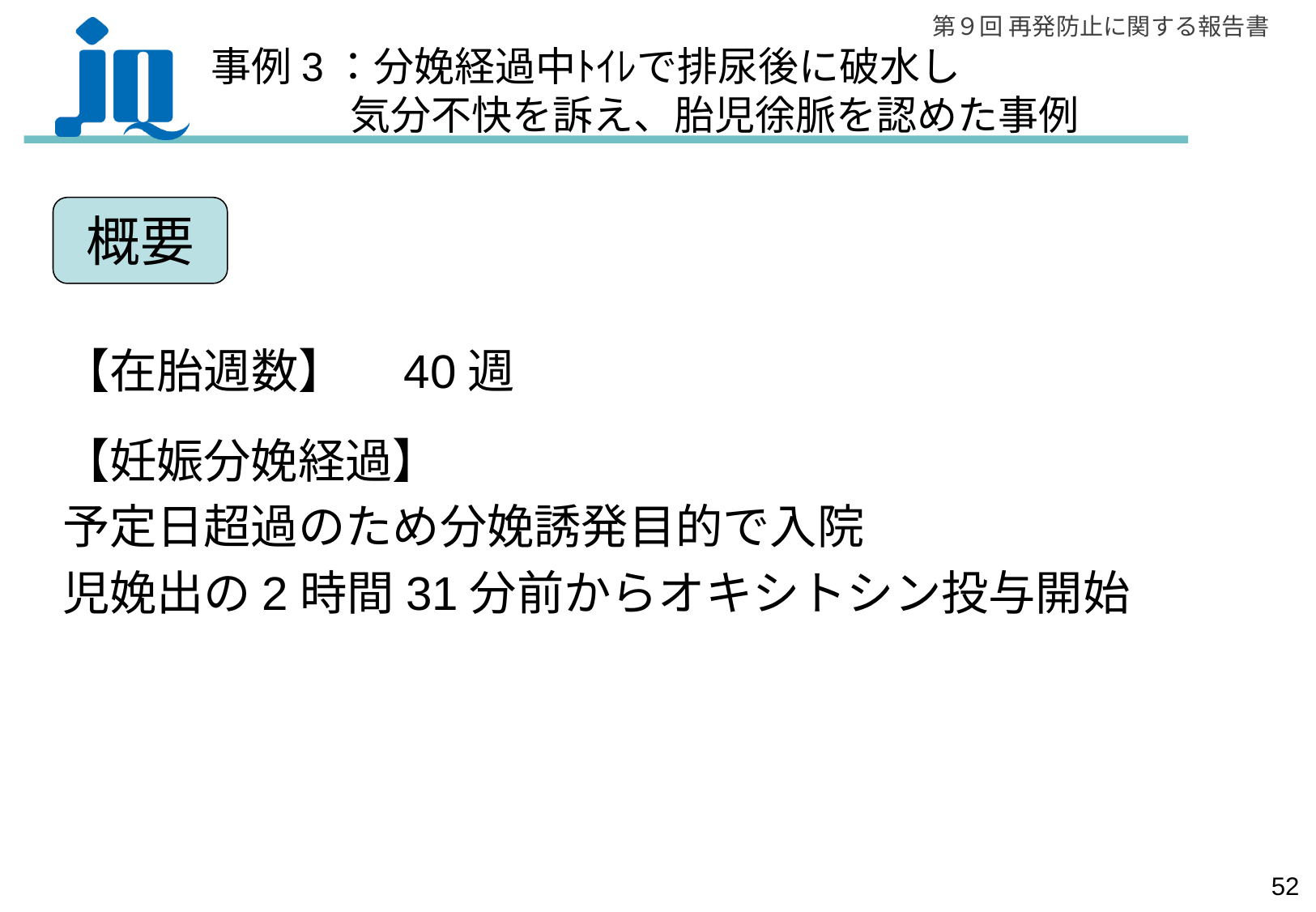

事例3：分娩経過中ﾄｲﾚで排尿後に破水し
　　　  気分不快を訴え、胎児徐脈を認めた事例
概要
【在胎週数】　40週

【妊娠分娩経過】
予定日超過のため分娩誘発目的で入院
児娩出の2時間31分前からオキシトシン投与開始
52